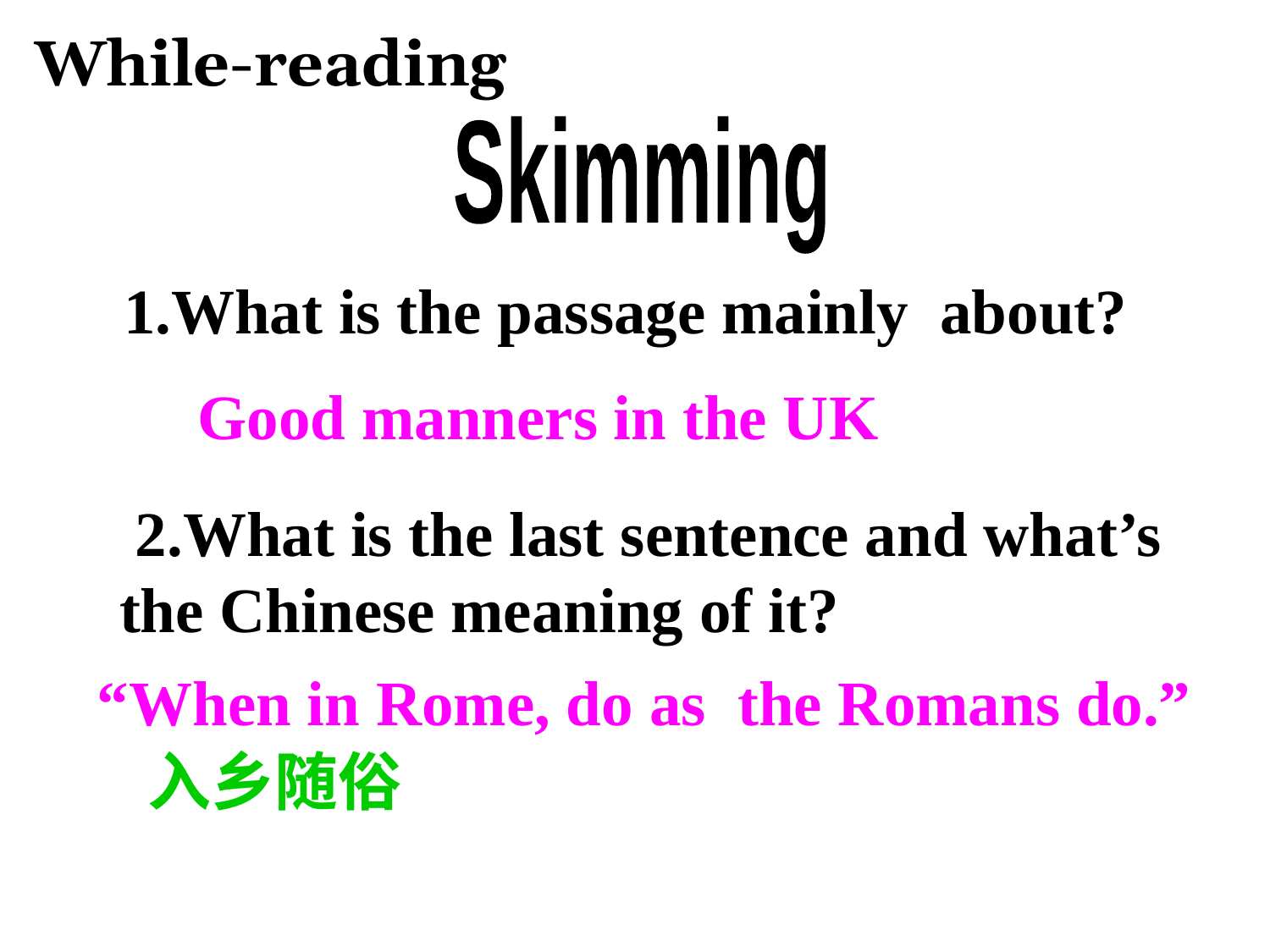

While-reading
 Skimming
 1.What is the passage mainly  about?
 Good manners in the UK
 2.What is the last sentence and what’s
the Chinese meaning of it?
“When in Rome, do as  the Romans do.”
入乡随俗